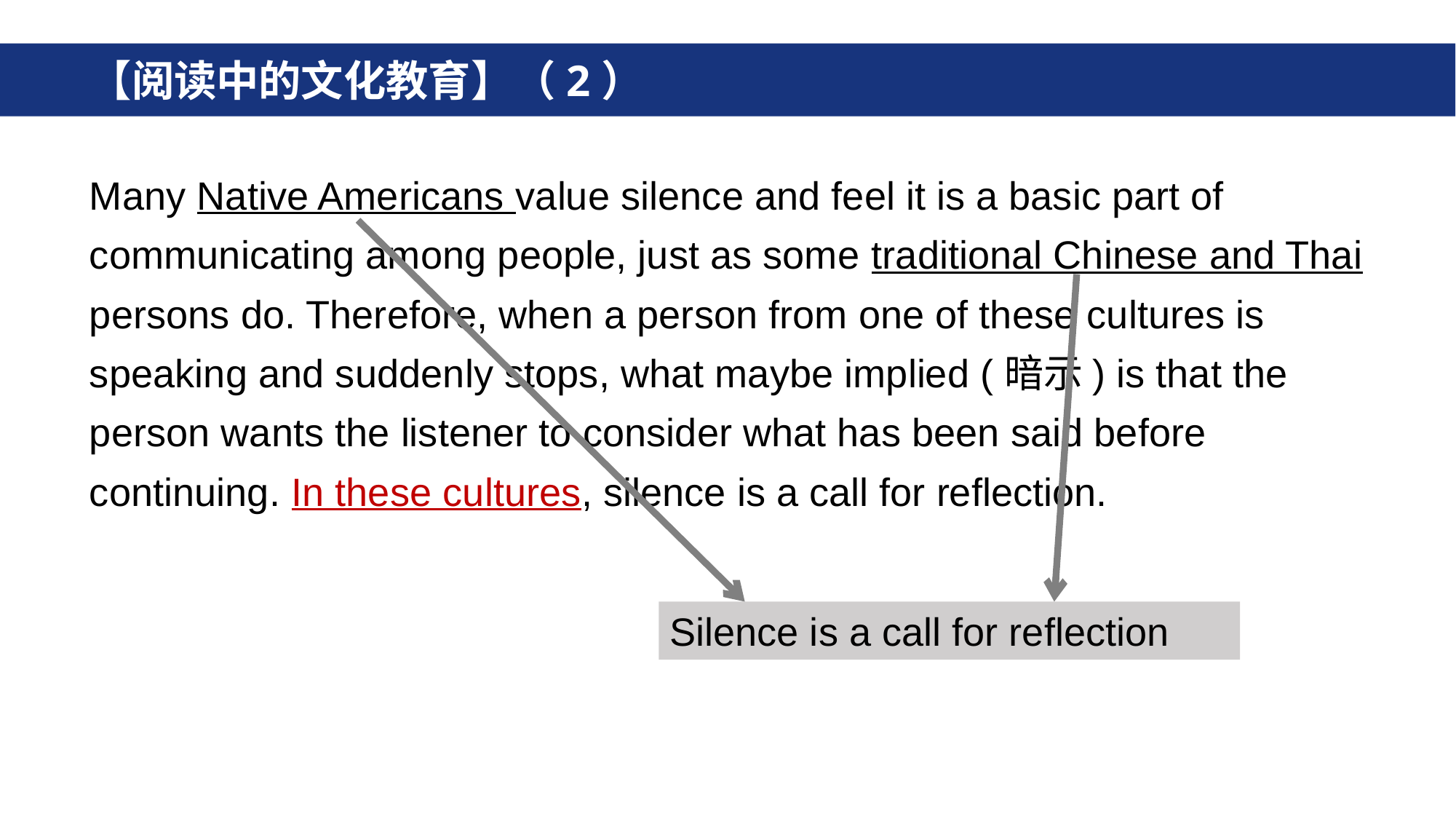

# 【阅读中的文化教育】（2）
Many Native Americans value silence and feel it is a basic part of communicating among people, just as some traditional Chinese and Thai persons do. Therefore, when a person from one of these cultures is speaking and suddenly stops, what maybe implied (暗示) is that the person wants the listener to consider what has been said before continuing. In these cultures, silence is a call for reflection.

Silence is a call for reflection